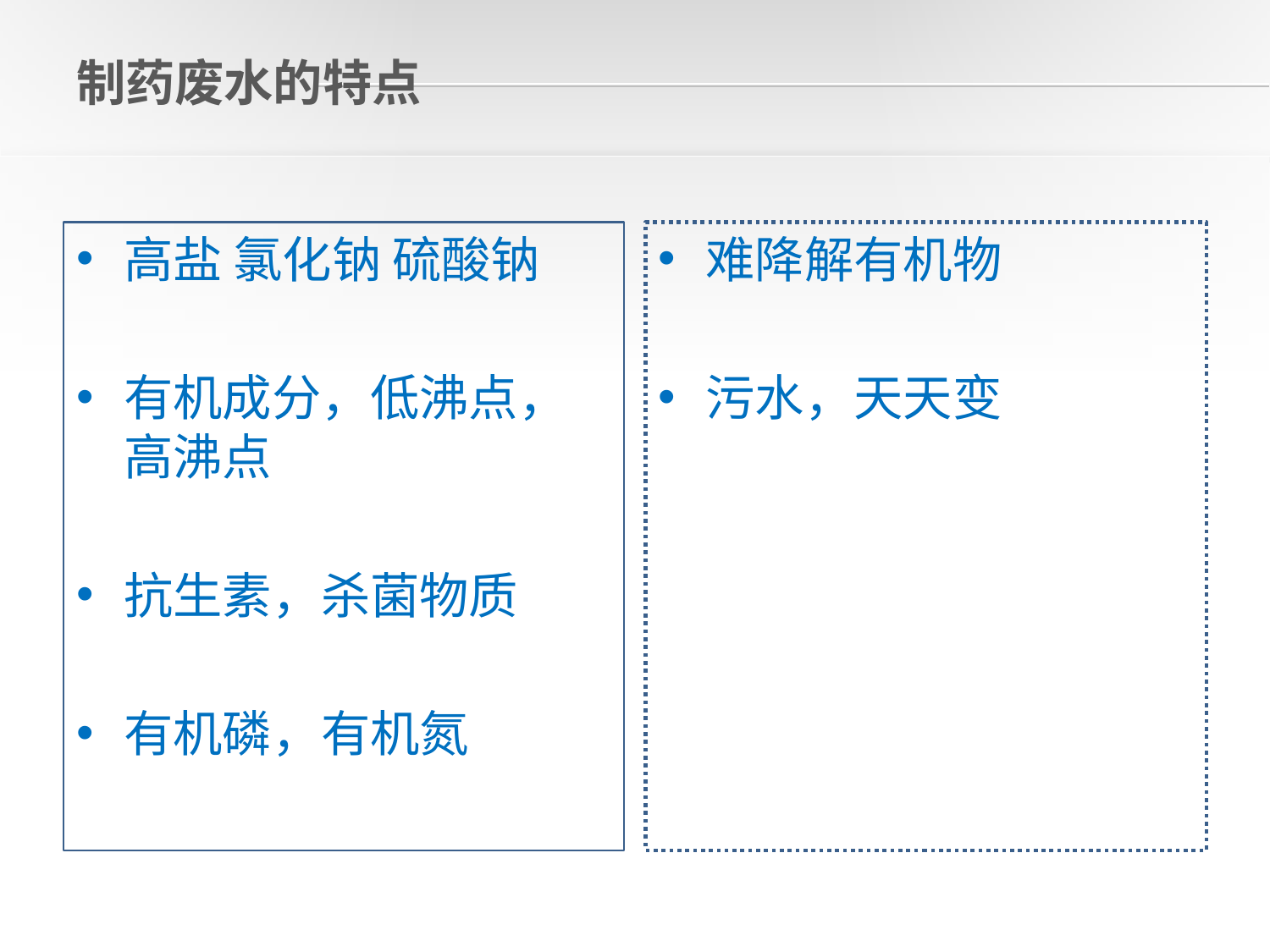

# 制药废水的特点
高盐 氯化钠 硫酸钠

有机成分，低沸点，高沸点

抗生素，杀菌物质

有机磷，有机氮
难降解有机物

污水，天天变